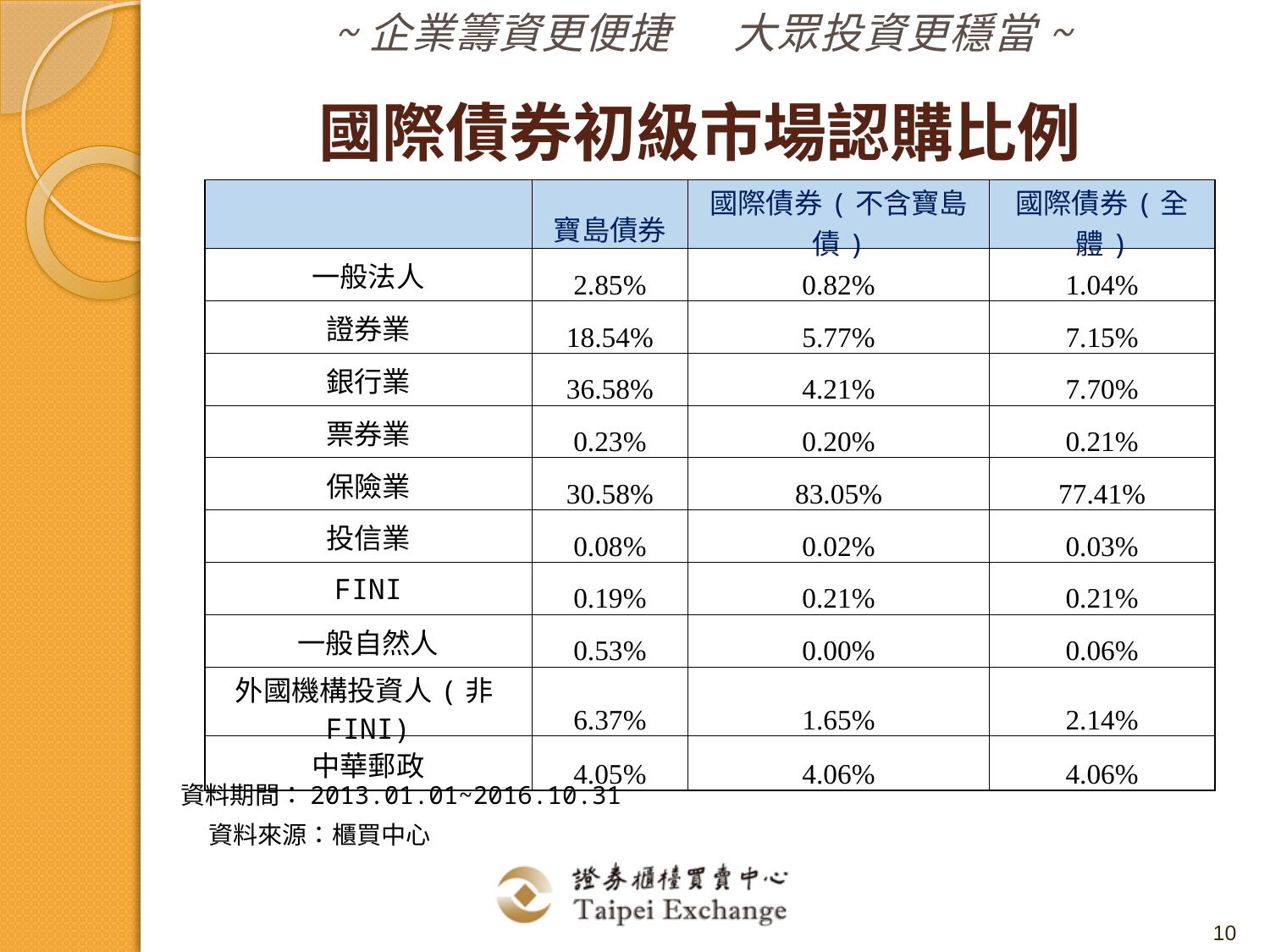

國際債券初級市場認購比例
|  | 寶島債券 | 國際債券(不含寶島債) | 國際債券(全體) |
| --- | --- | --- | --- |
| 一般法人 | 2.85% | 0.82% | 1.04% |
| 證券業 | 18.54% | 5.77% | 7.15% |
| 銀行業 | 36.58% | 4.21% | 7.70% |
| 票券業 | 0.23% | 0.20% | 0.21% |
| 保險業 | 30.58% | 83.05% | 77.41% |
| 投信業 | 0.08% | 0.02% | 0.03% |
| FINI | 0.19% | 0.21% | 0.21% |
| 一般自然人 | 0.53% | 0.00% | 0.06% |
| 外國機構投資人(非FINI) | 6.37% | 1.65% | 2.14% |
| 中華郵政 | 4.05% | 4.06% | 4.06% |
資料期間：2013.01.01~2016.10.31
資料來源：櫃買中心
10